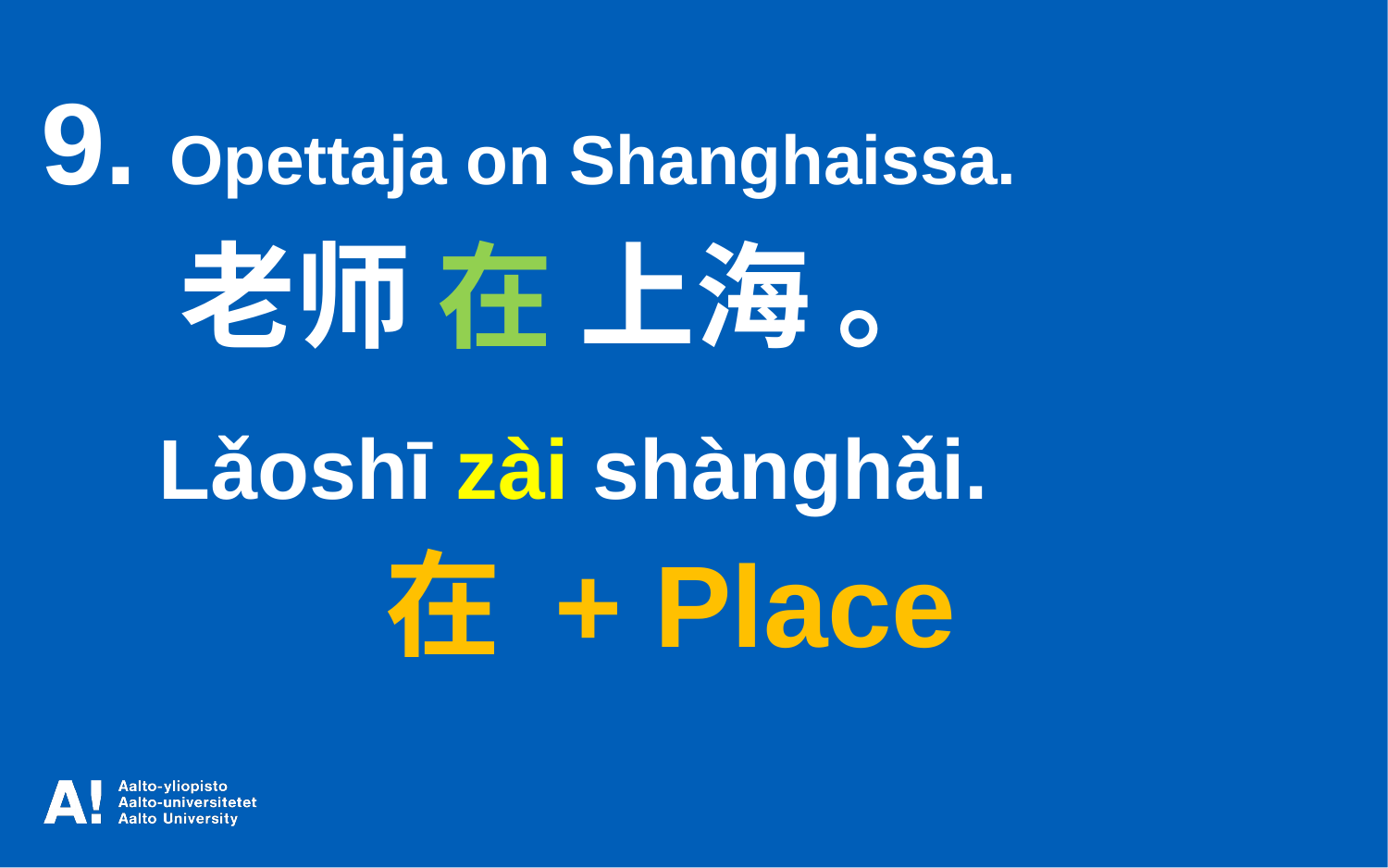

9. Opettaja on Shanghaissa.

	老师 在 上海 。

     Lǎoshī zài shànghǎi.

            在 + Place